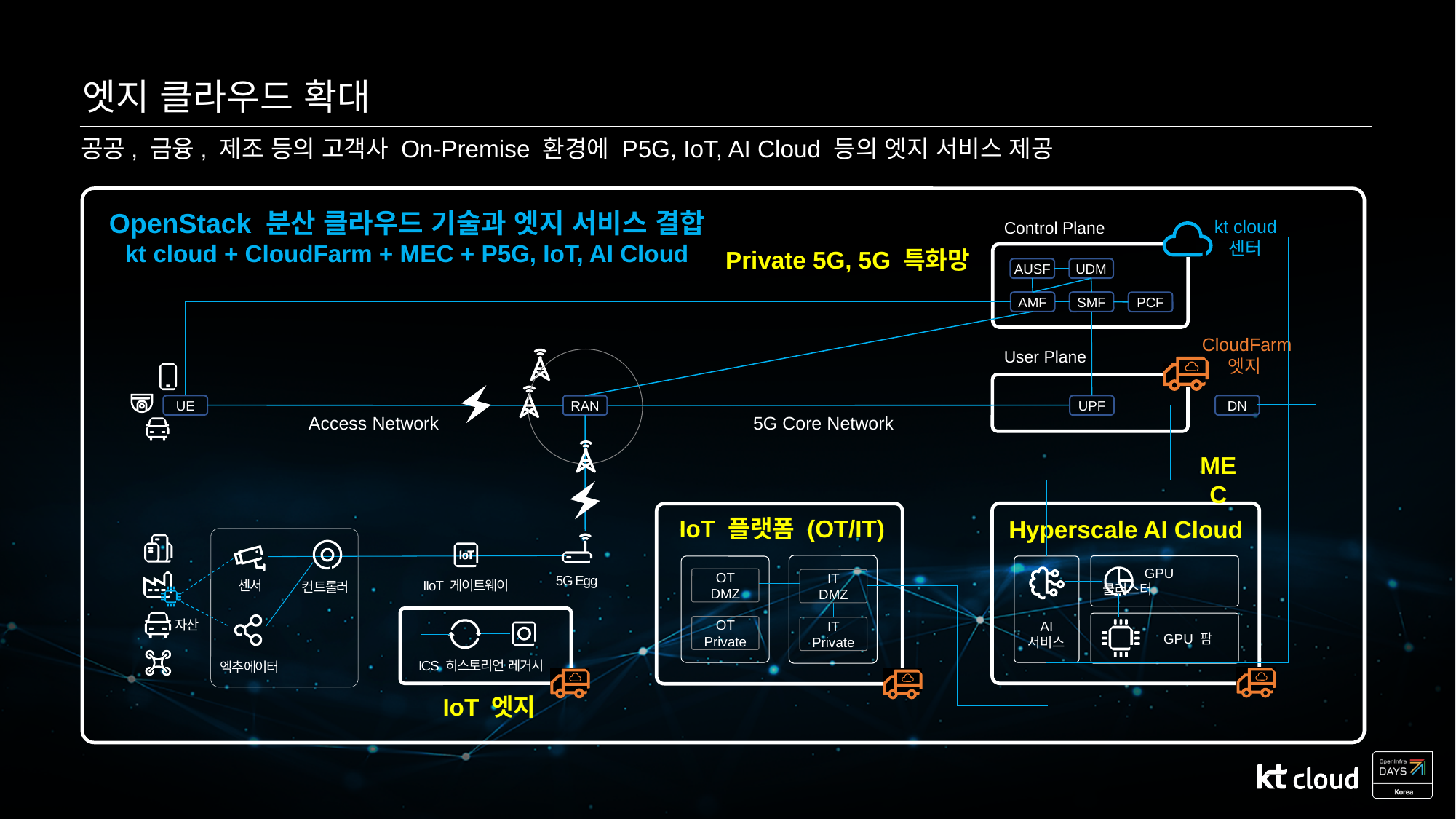

엣지 클라우드 확대
공공, 금융, 제조 등의 고객사 On-Premise 환경에 P5G, IoT, AI Cloud 등의 엣지 서비스 제공

OpenStack 분산 클라우드 기술과 엣지 서비스 결합
kt cloud + CloudFarm + MEC + P5G, IoT, AI Cloud
kt cloud
센터
Control Plane

Private 5G, 5G 특화망

AUSF
UDM
AMF
SMF
PCF
CloudFarm
엣지
User Plane

DN
UE
UPF
RAN
Access Network
5G Core Network

MEC

IoT 플랫폼 (OT/IT)
Hyperscale AI Cloud

           GPU 클러스터

AI
서비스

5G Egg
OT
DMZ
IT
DMZ
센서
컨트롤러

IIoT 게이트웨이

자산

                GPU 팜

OT
Private
IT
Private

엑추에이터
레거시
ICS 히스토리언

IoT 엣지